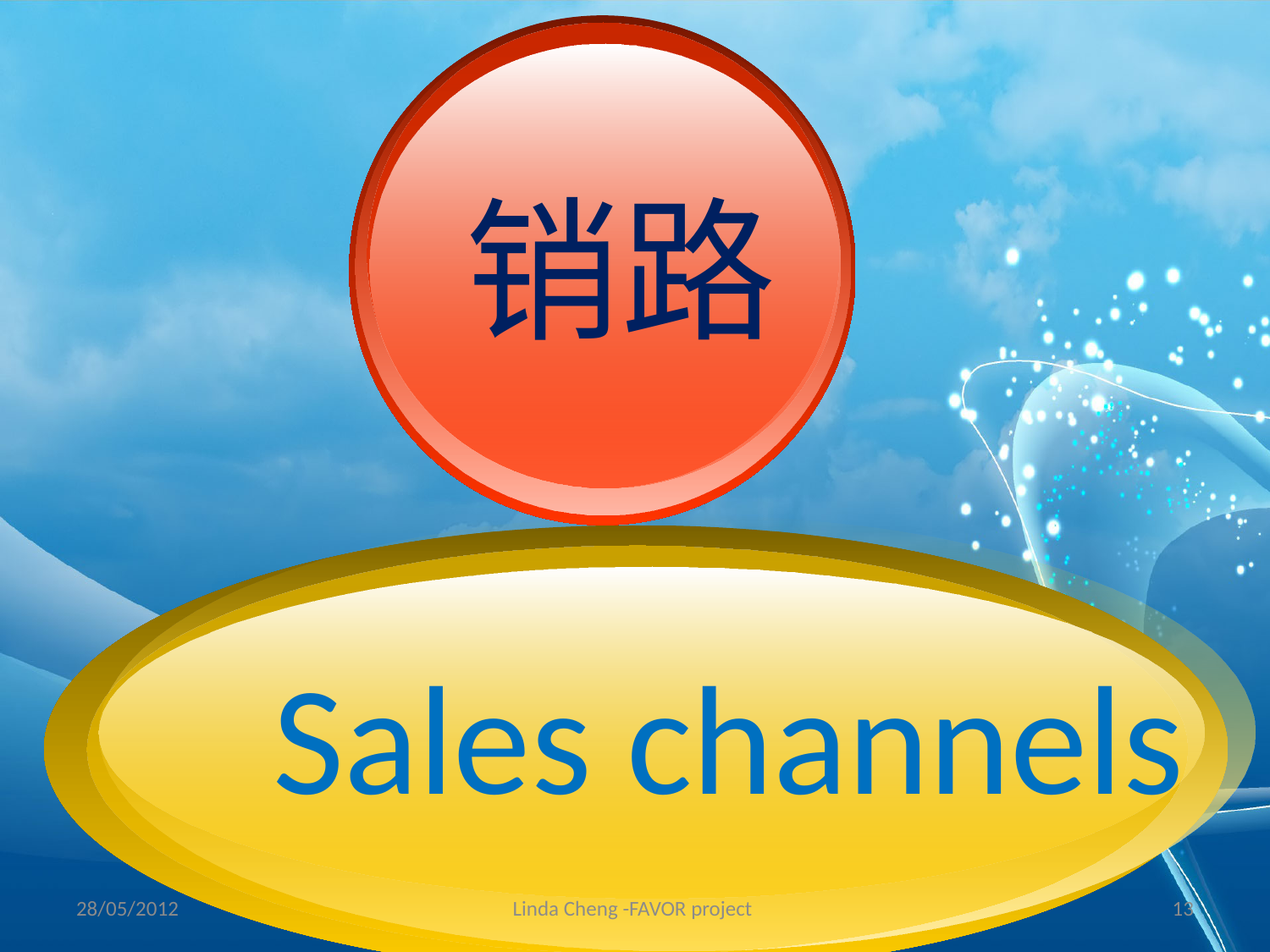

销路

Sales channels
28/05/2012
Linda Cheng -FAVOR project
13